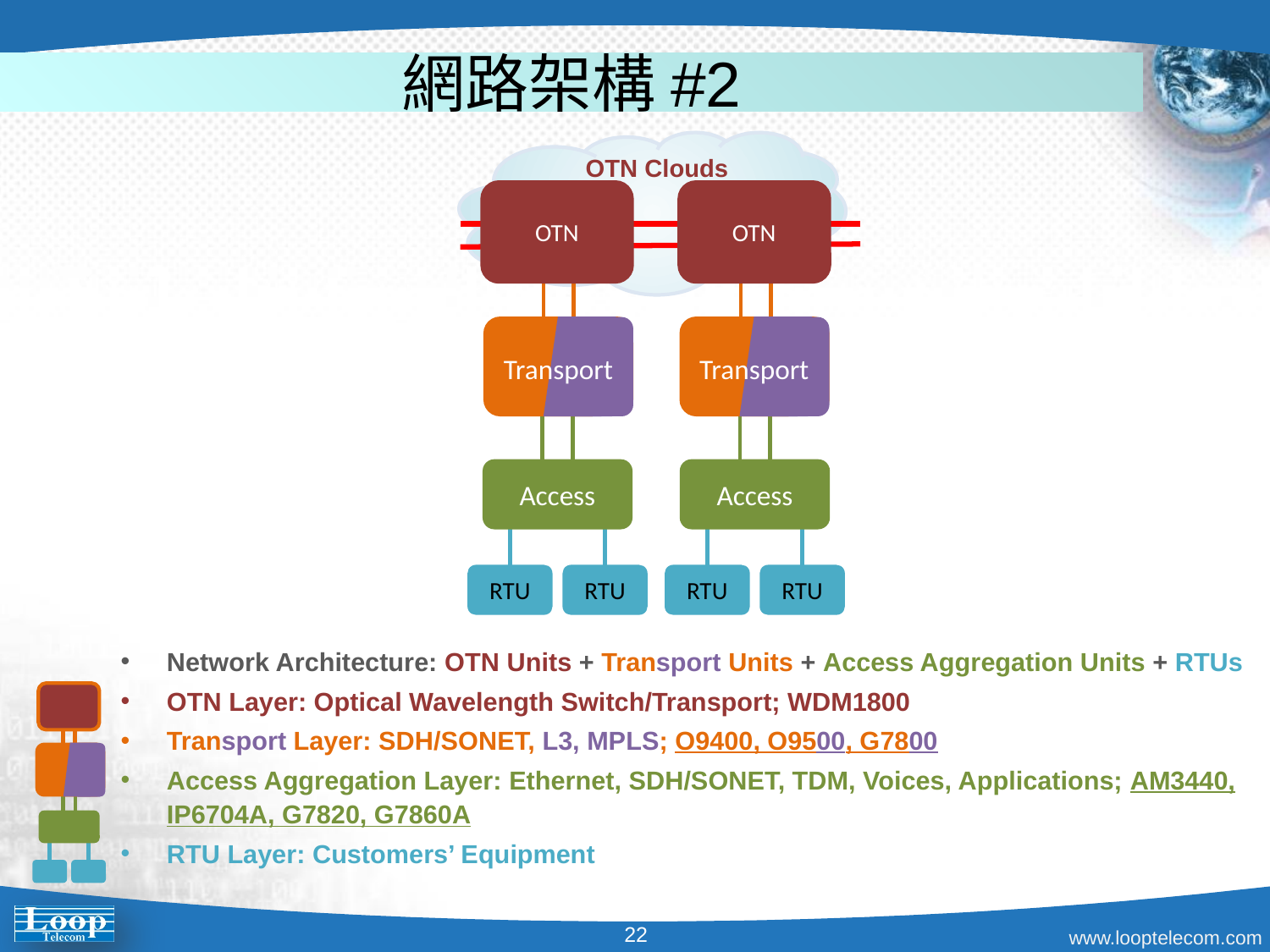

網路架構#2

OTN Clouds
OTN
OTN

Transport

Transport
Access
Access
RTU
RTU
RTU
RTU
Network Architecture: OTN Units + Transport Units + Access Aggregation Units + RTUs
OTN Layer: Optical Wavelength Switch/Transport; WDM1800
Transport Layer: SDH/SONET, L3, MPLS; O9400, O9500, G7800
Access Aggregation Layer: Ethernet, SDH/SONET, TDM, Voices, Applications; AM3440, IP6704A, G7820, G7860A
RTU Layer: Customers’ Equipment

22